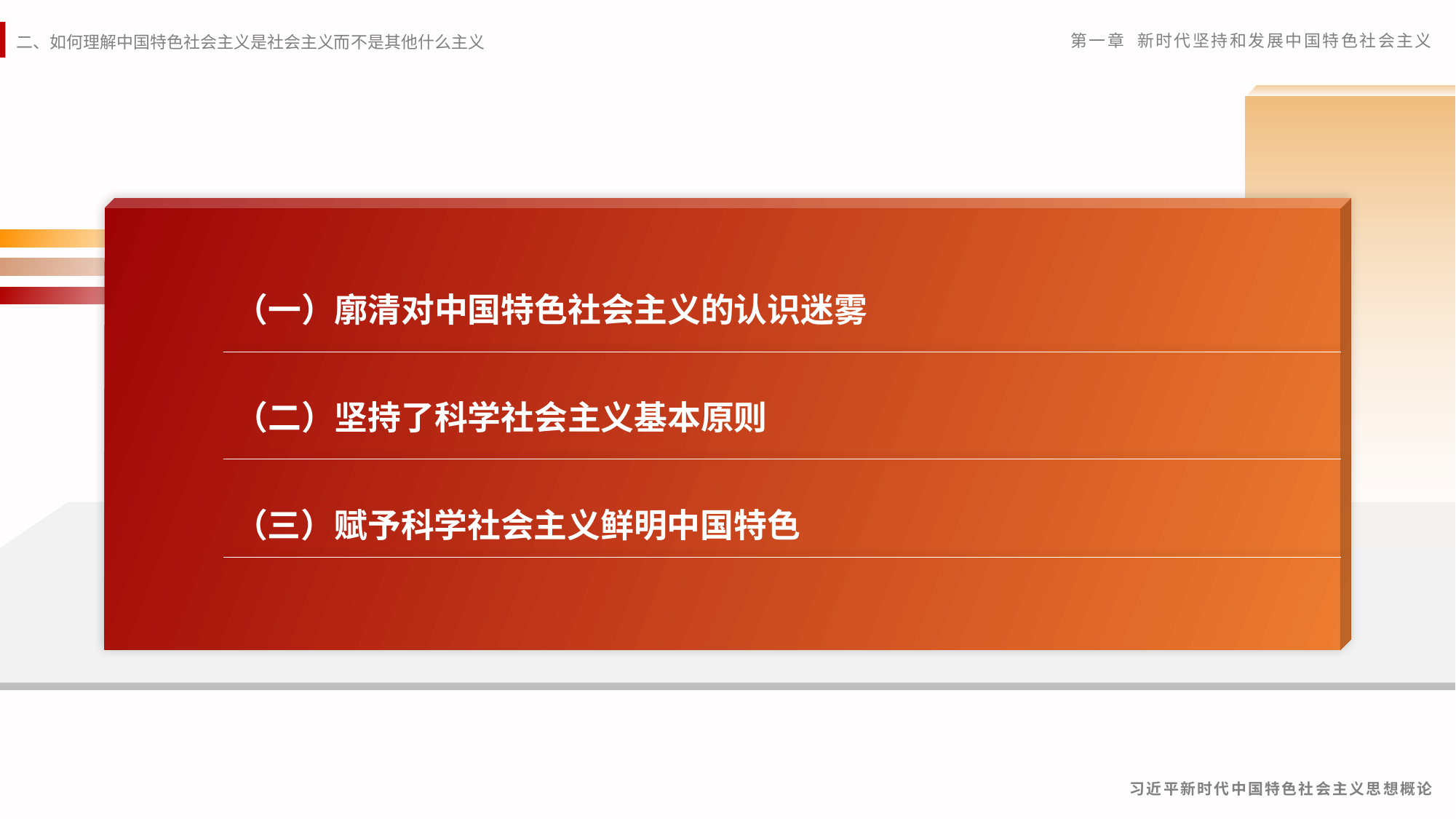

（一）廓清对中国特色社会主义的认识迷雾
（二）坚持了科学社会主义基本原则
（三）赋予科学社会主义鲜明中国特色